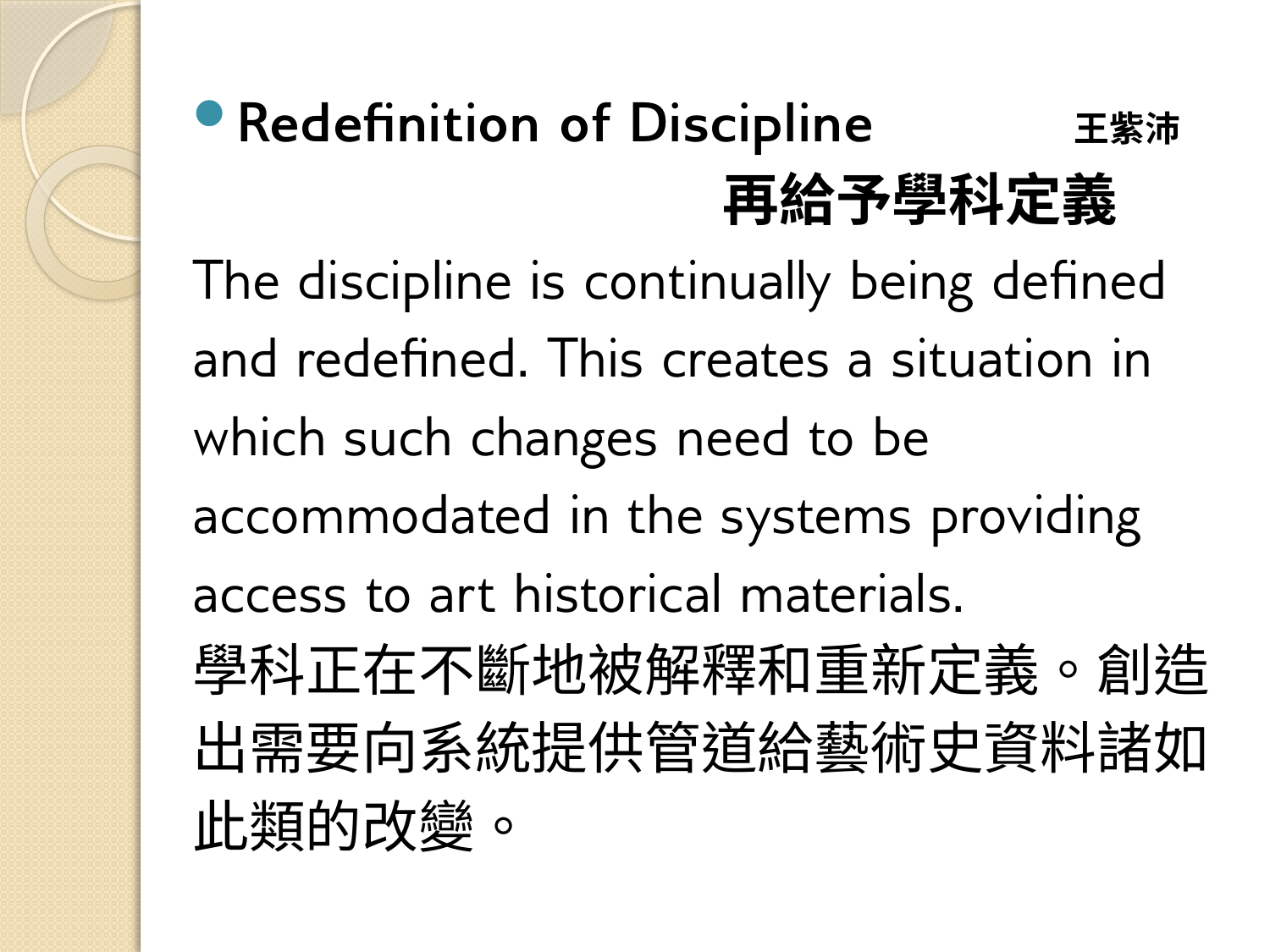

Redefinition of Discipline　          王紫沛
                                        再給予學科定義
The discipline is continually being defined
and redefined. This creates a situation in
which such changes need to be
accommodated in the systems providing
access to art historical materials.
學科正在不斷地被解釋和重新定義。創造
出需要向系統提供管道給藝術史資料諸如
此類的改變。